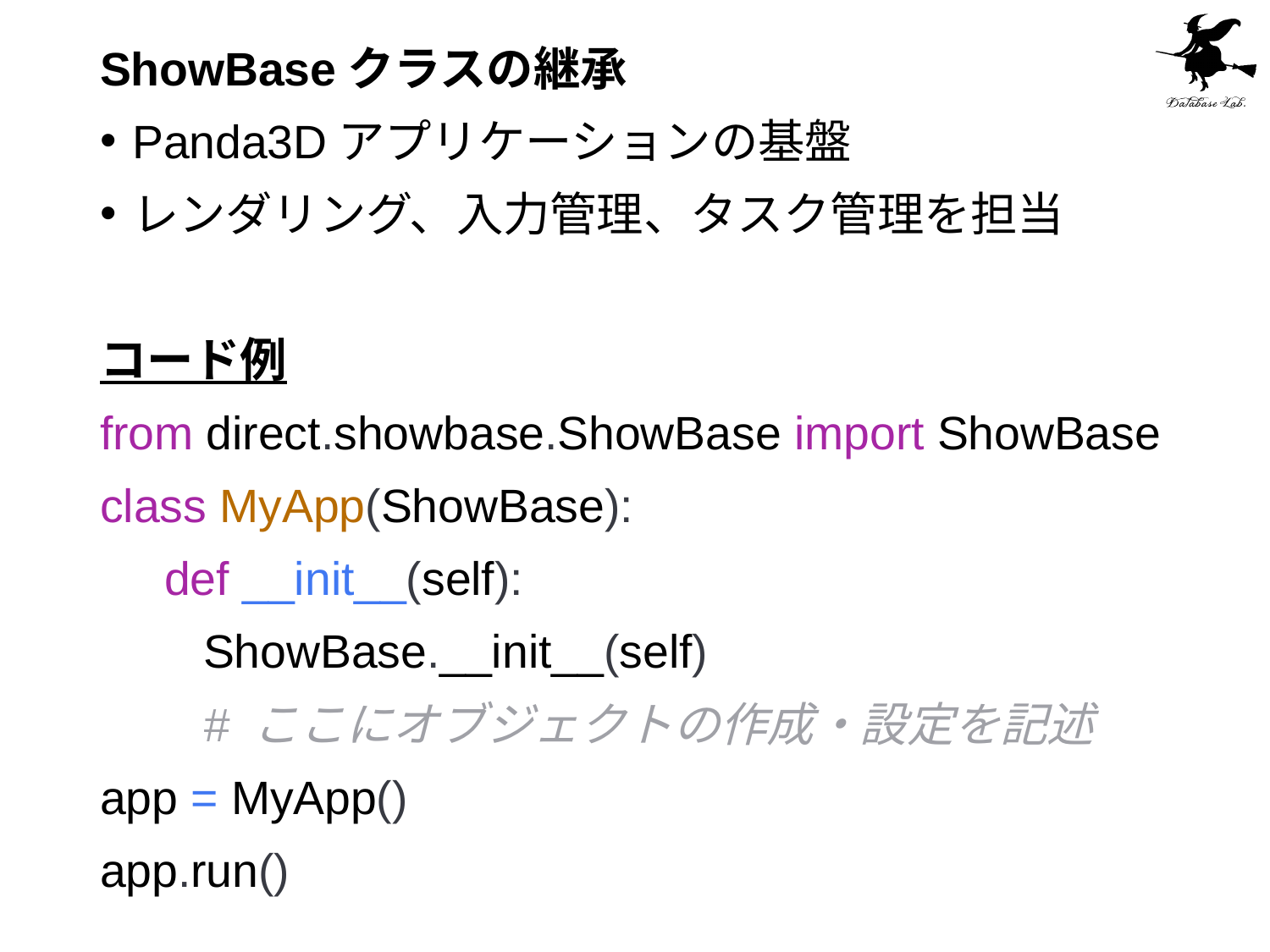

ShowBaseクラスの継承
Panda3Dアプリケーションの基盤
レンダリング、入力管理、タスク管理を担当

コード例
from direct.showbase.ShowBase import ShowBase
class MyApp(ShowBase):
     def __init__(self):
        ShowBase.__init__(self)
        # ここにオブジェクトの作成・設定を記述
app = MyApp()
app.run()